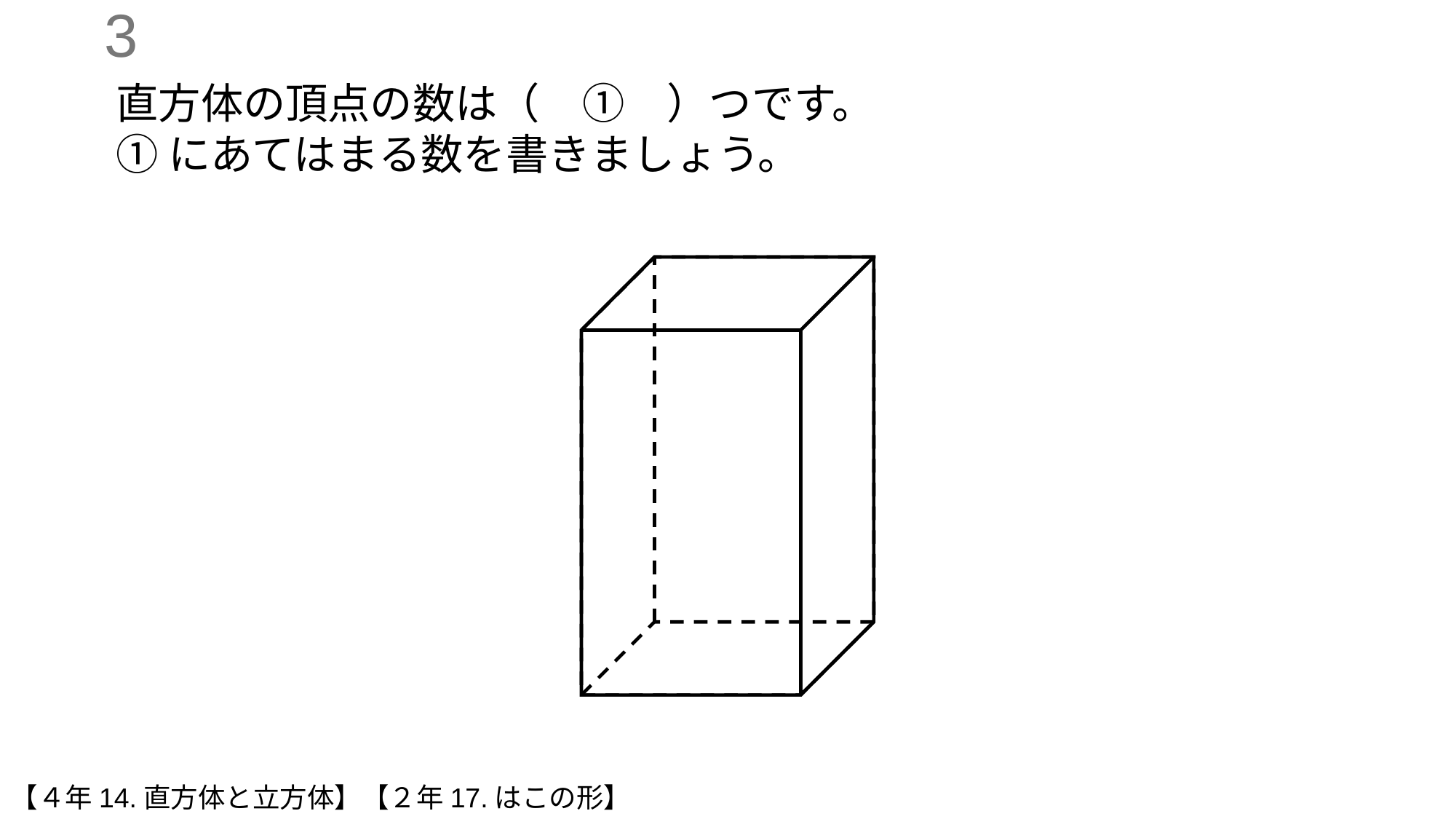

3
直方体の頂点の数は（　①　）つです。
①にあてはまる数を書きましょう。

【４年14.直方体と立方体】【２年17.はこの形】